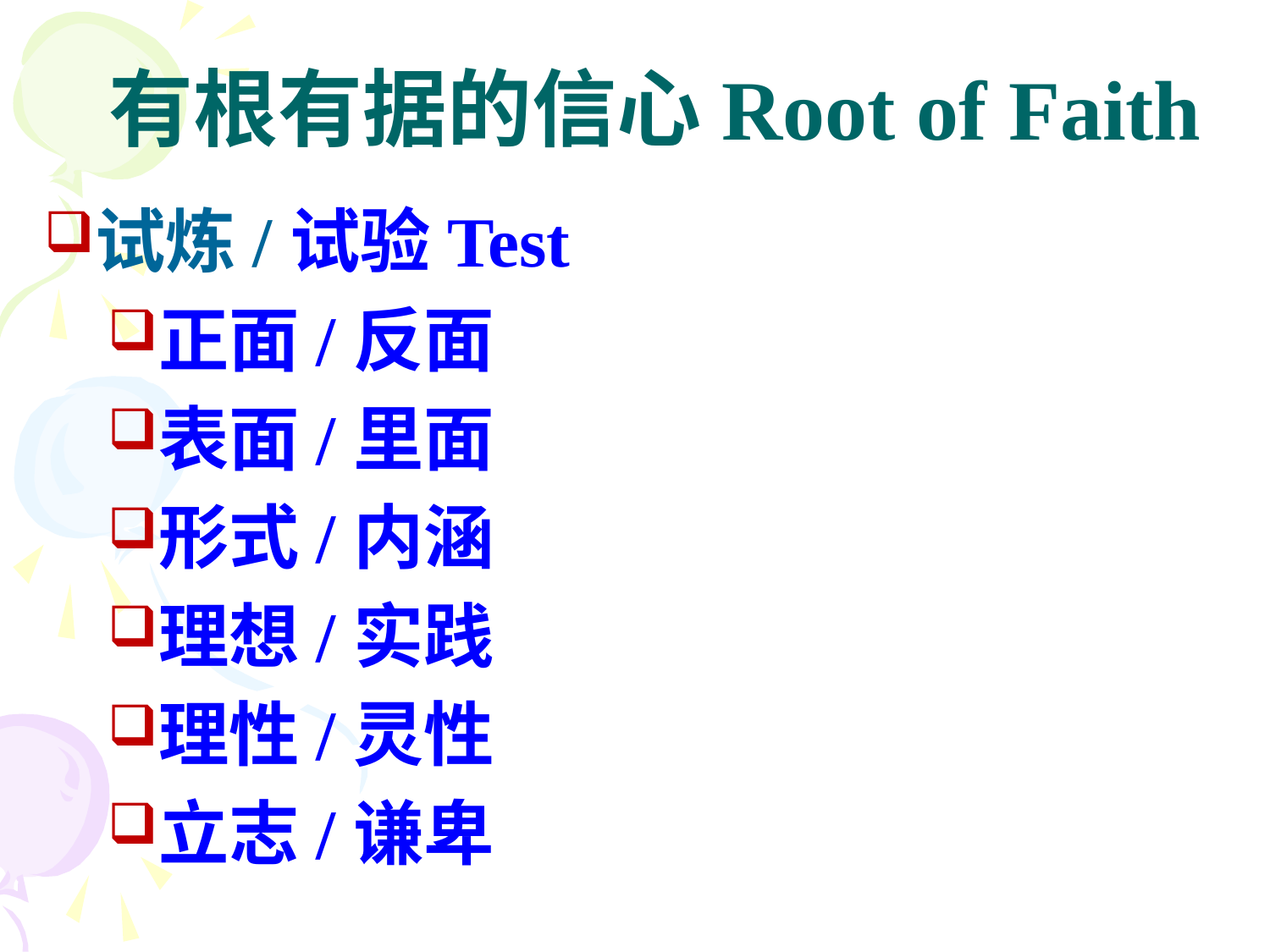

# 有根有据的信心Root of Faith
试炼/试验Test
正面/反面
表面/里面
形式/内涵
理想/实践
理性/灵性
立志/谦卑